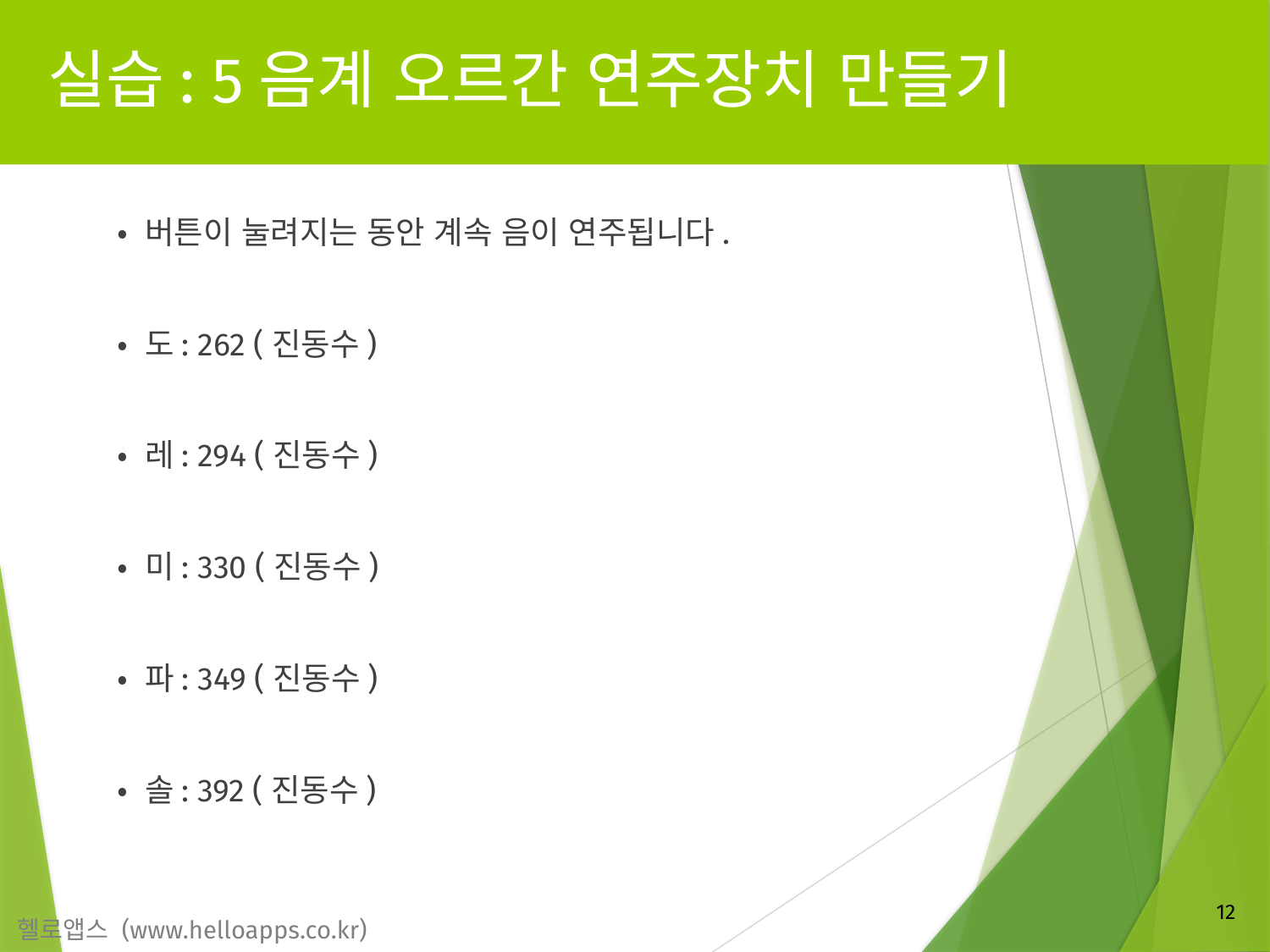

# 실습: 5음계 오르간 연주장치 만들기
• 버튼이 눌려지는 동안 계속 음이 연주됩니다.

• 도: 262 (진동수)

• 레: 294 (진동수)

• 미: 330 (진동수)

• 파: 349 (진동수)

• 솔: 392 (진동수)
12